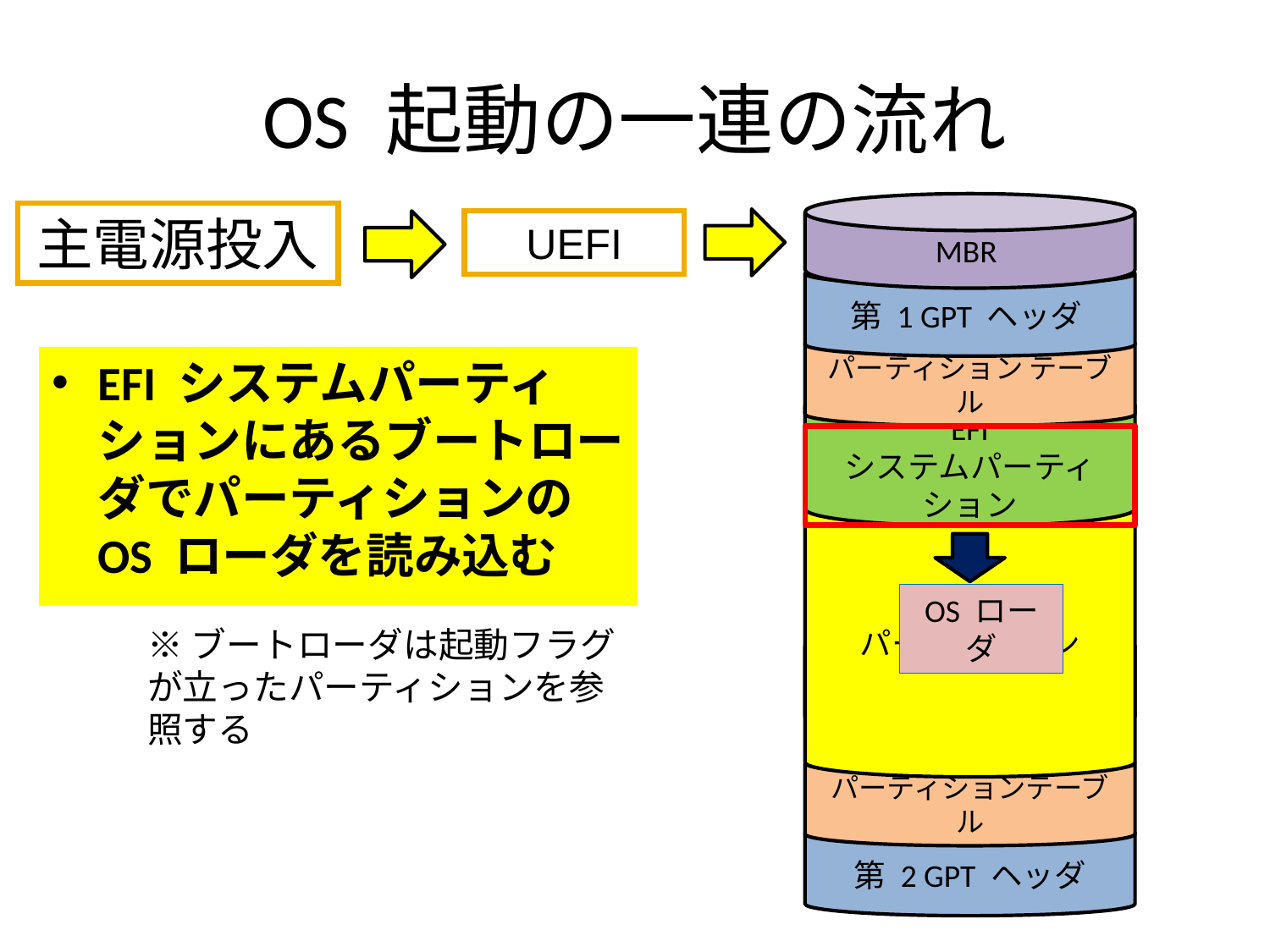

# OS 起動の一連の流れ
MBR
第 1 GPT ヘッダ
パーティション テーブル
EFI
システムパーティション
パーティション

パーティションテーブル
第 2 GPT ヘッダ
主電源投入

UEFI
EFI システムパーティションにあるブートローダでパーティションのOS ローダを読み込む

OS ローダ
※ブートローダは起動フラグが立ったパーティションを参照する